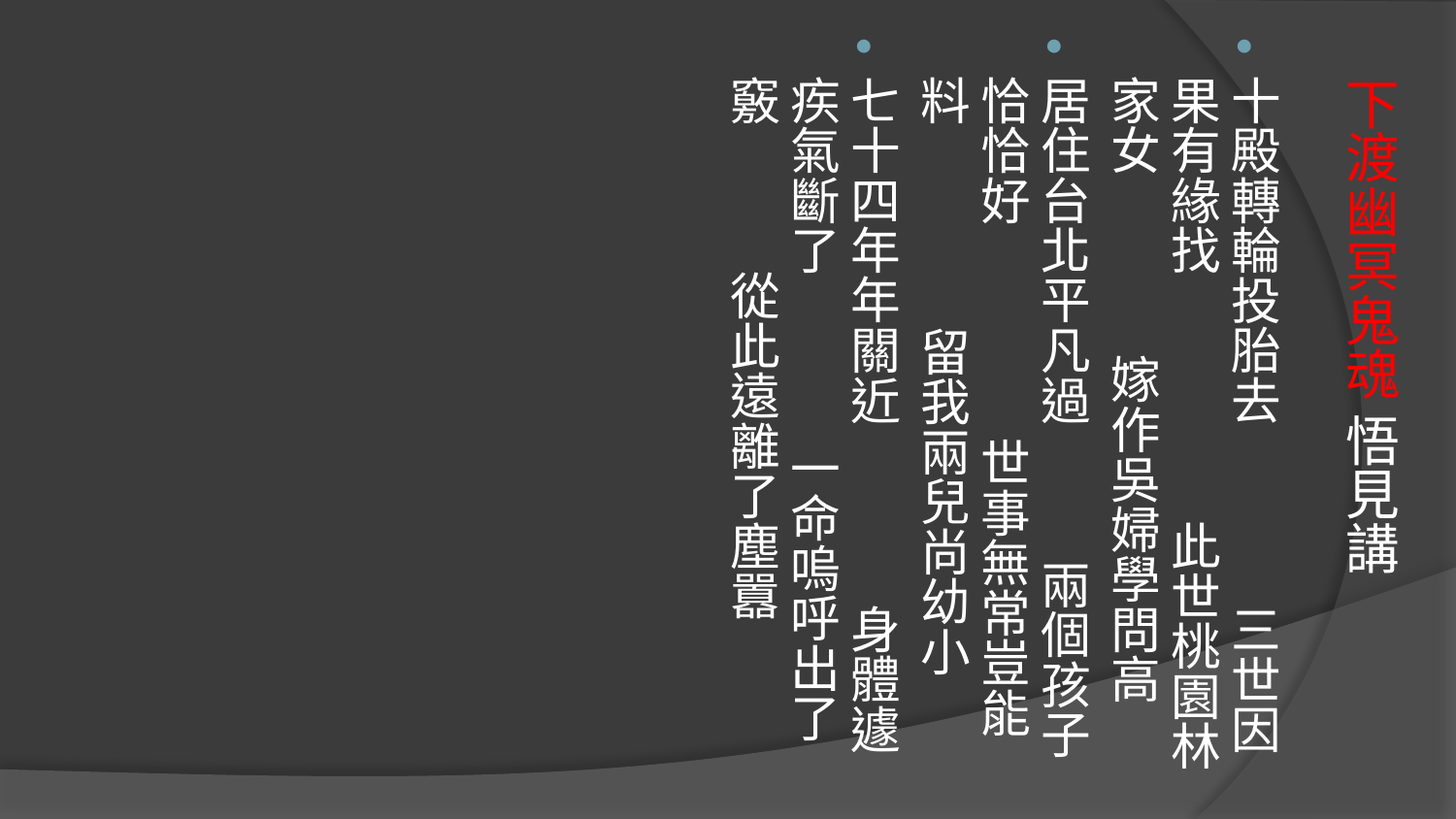

十殿轉輪投胎去                三世因果有緣找                      此世桃園林家女                嫁作吳婦學問高
居住台北平凡過            兩個孩子恰恰好                   世事無常豈能料                  留我兩兒尚幼小
七十四年年關近                身體遽疾氣斷了               一命嗚呼出了竅             從此遠離了塵囂

# 下渡幽冥鬼魂 悟見講